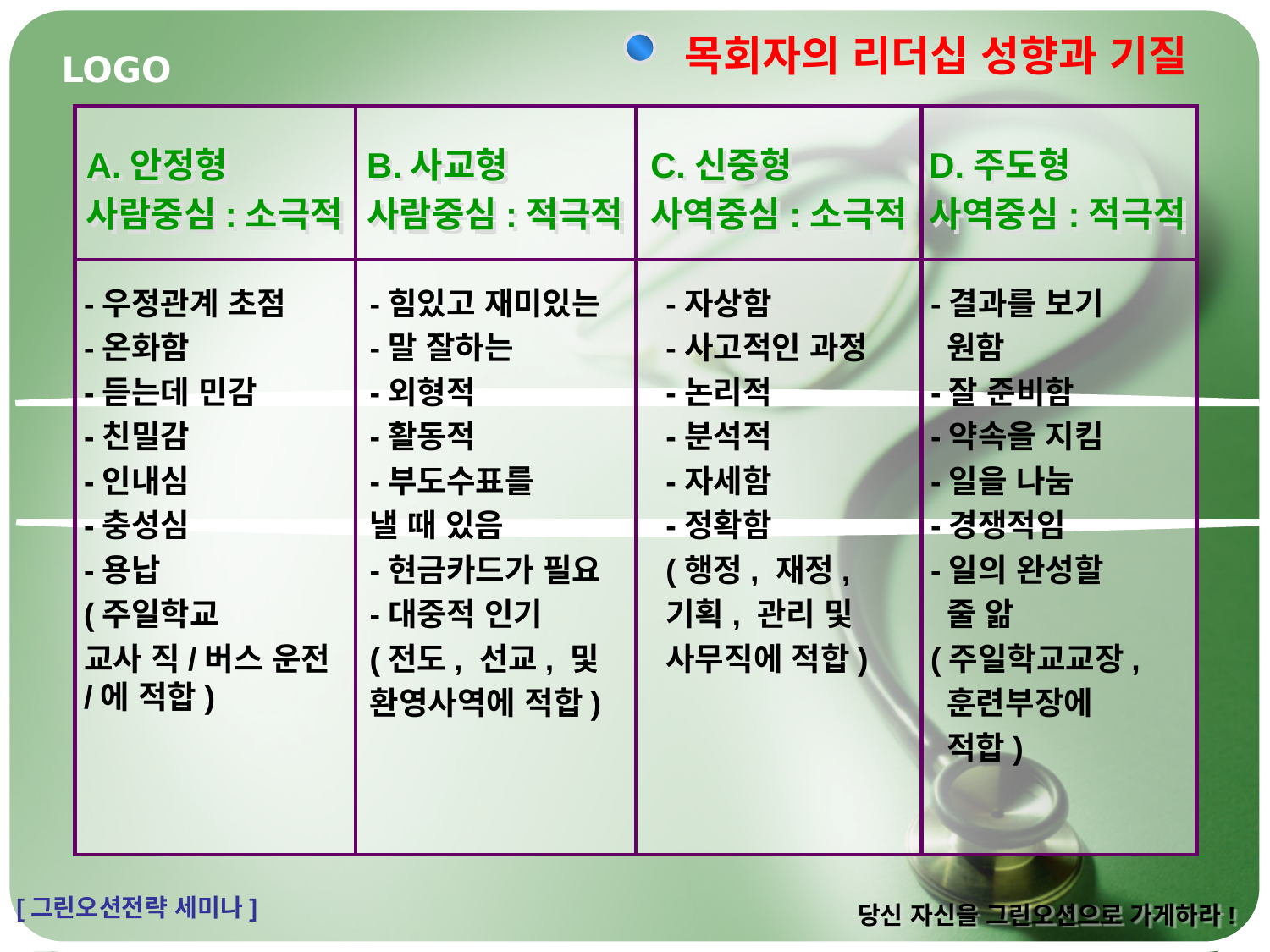

목회자의 리더십 성향과 기질

|  |  |  |  |
| --- | --- | --- | --- |
|  |  |  |  |
A.안정형
사람중심:소극적
C.신중형
사역중심:소극적
D.주도형
사역중심:적극적
B.사교형
사람중심:적극적

-우정관계 초점
-온화함
-듣는데 민감
-친밀감
-인내심
-충성심
-용납
(주일학교
교사 직/버스 운전/에 적합)

-힘있고 재미있는
-말 잘하는
-외형적
-활동적
-부도수표를
낼 때 있음
-현금카드가 필요
-대중적 인기
(전도, 선교, 및
환영사역에 적합)
-자상함
-사고적인 과정
-논리적
-분석적
-자세함
-정확함
(행정, 재정,
기획, 관리 및
사무직에 적합)

-결과를 보기
 원함
-잘 준비함
-약속을 지킴
-일을 나눔
-경쟁적임
-일의 완성할
 줄 앎
(주일학교교장,
 훈련부장에
 적합)

[그린오션전략 세미나]
당신 자신을 그린오션으로 가게하라!